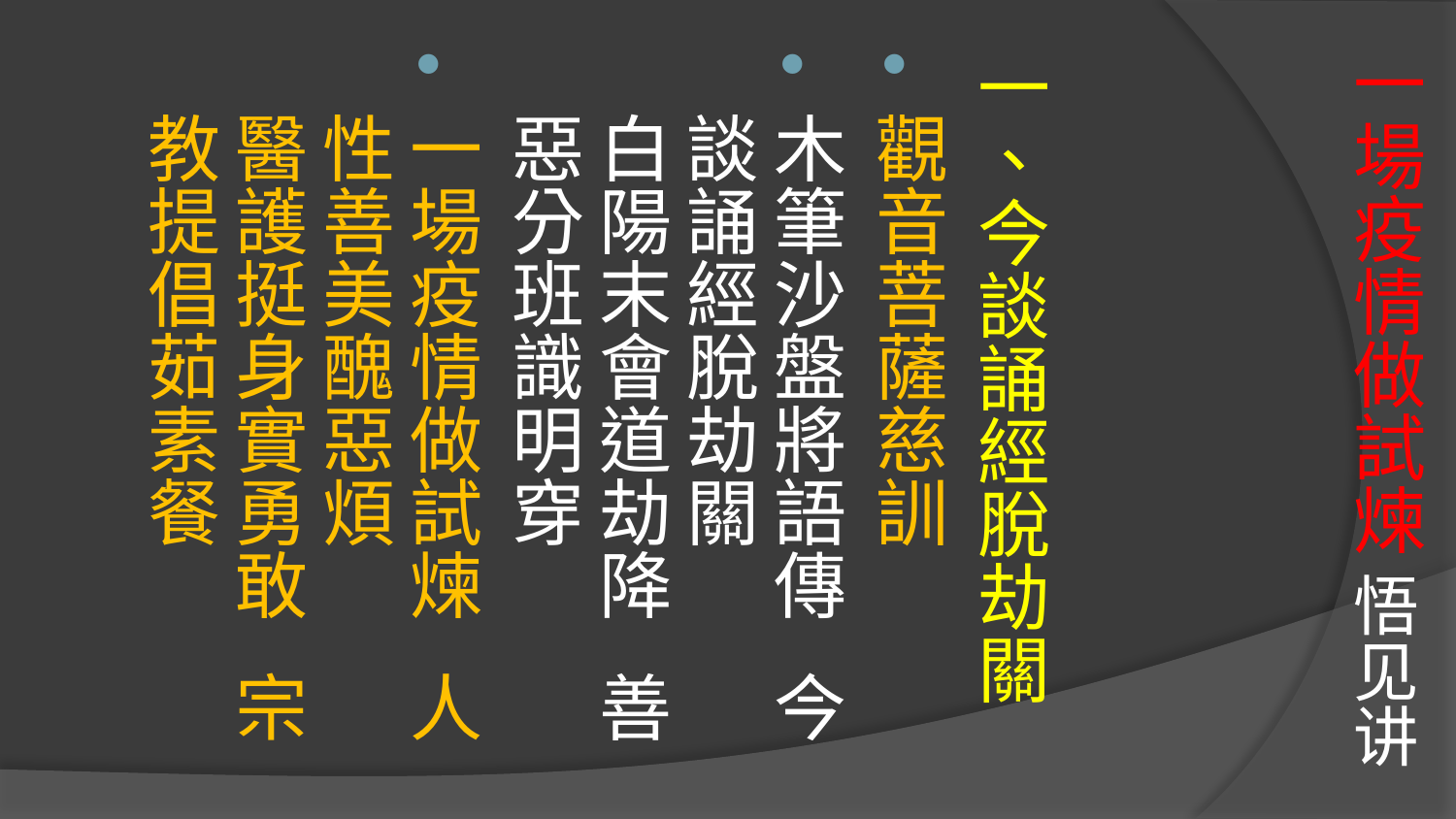

# 一場疫情做試煉 悟见讲
一、今談誦經脫劫關
觀音菩薩慈訓
木筆沙盤將語傳   今談誦經脫劫關
白陽末會道劫降   善惡分班識明穿
一場疫情做試煉   人性善美醜惡煩
醫護挺身實勇敢   宗教提倡茹素餐